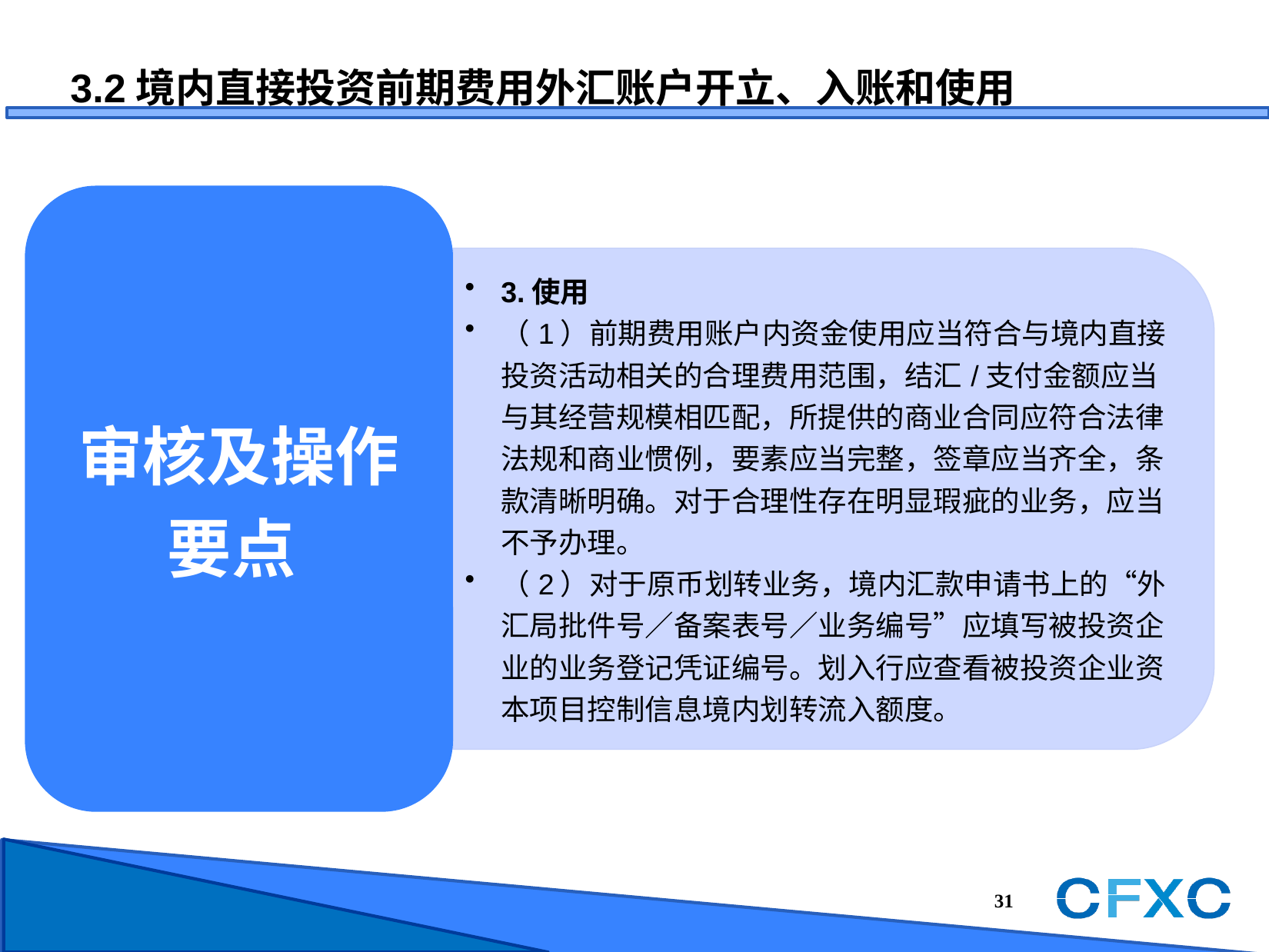

3.2境内直接投资前期费用外汇账户开立、入账和使用
审核及操作要点
3.使用
（2）对于原币划转业务，境内汇款申请书上的“外汇局批件号／备案表号／业务编号”应填写被投资企业的业务登记凭证编号。划入行应查看被投资企业资本项目控制信息境内划转流入额度。
（1）前期费用账户内资金使用应当符合与境内直接投资活动相关的合理费用范围，结汇/支付金额应当与其经营规模相匹配，所提供的商业合同应符合法律法规和商业惯例，要素应当完整，签章应当齐全，条款清晰明确。对于合理性存在明显瑕疵的业务，应当不予办理。
31